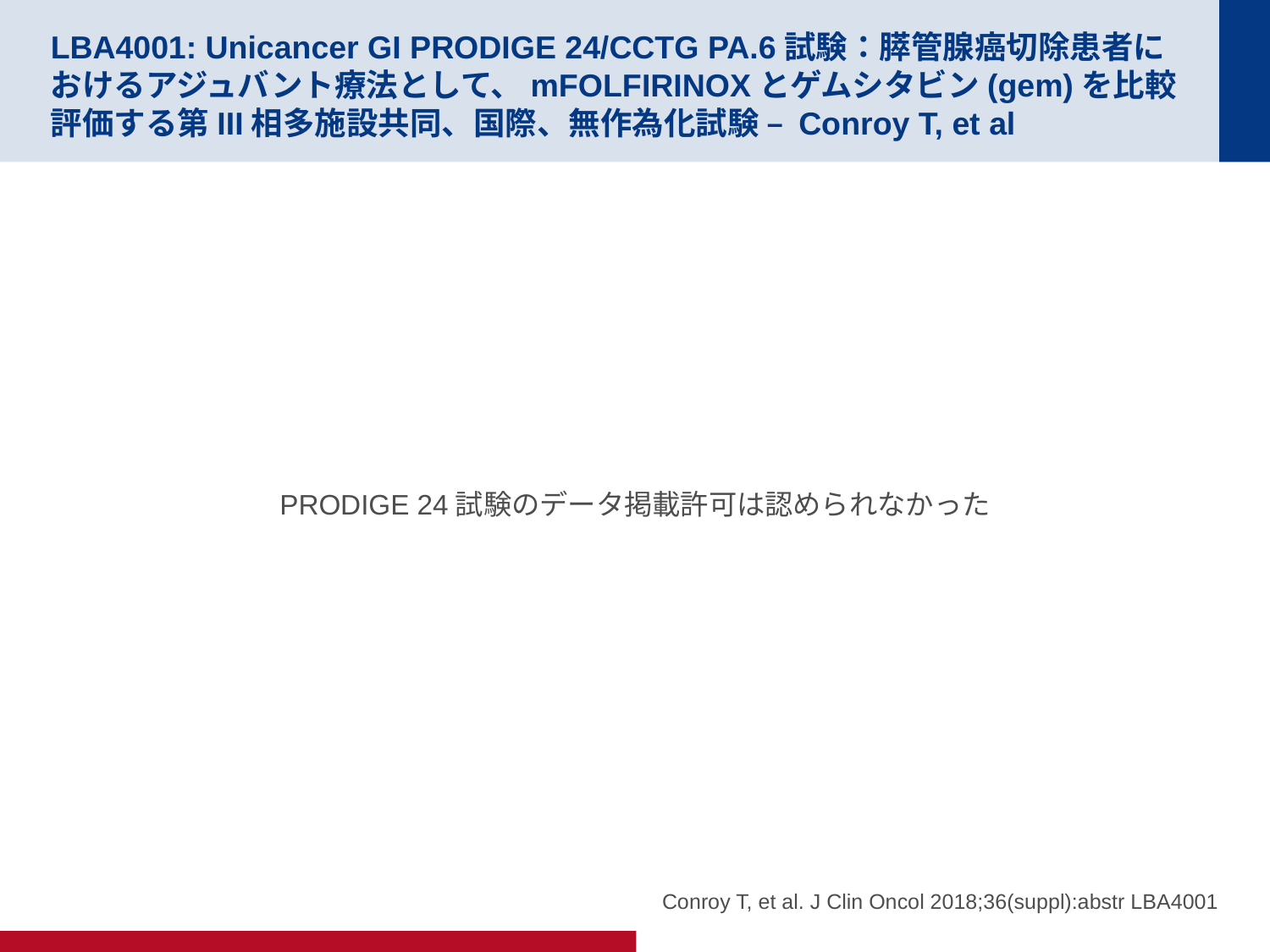

# LBA4001: Unicancer GI PRODIGE 24/CCTG PA.6試験：膵管腺癌切除患者におけるアジュバント療法として、mFOLFIRINOXとゲムシタビン(gem)を比較評価する第III相多施設共同、国際、無作為化試験 – Conroy T, et al
PRODIGE 24試験のデータ掲載許可は認められなかった
Conroy T, et al. J Clin Oncol 2018;36(suppl):abstr LBA4001